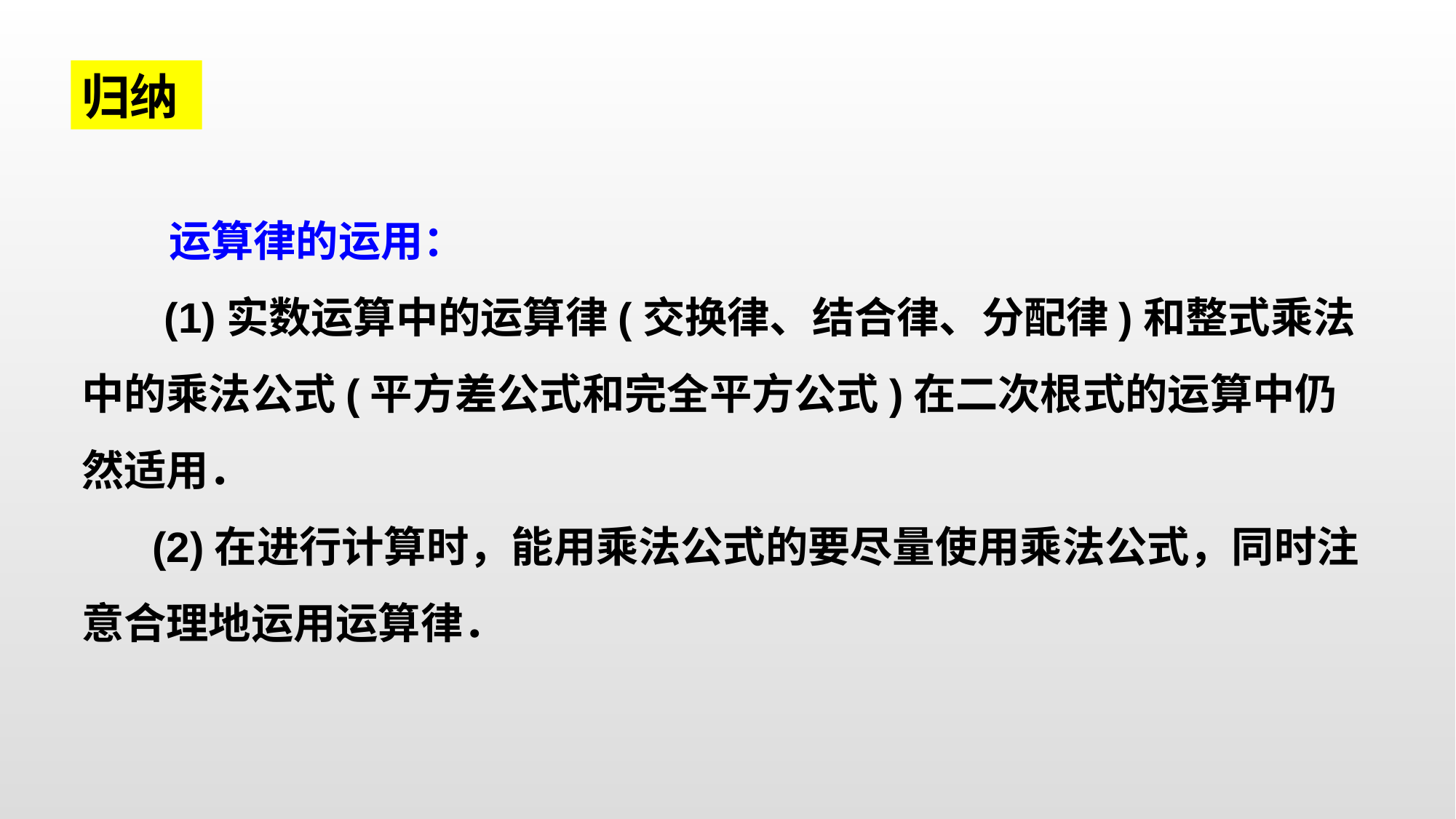

归纳
        运算律的运用：
       (1)实数运算中的运算律(交换律、结合律、分配律)和整式乘法中的乘法公式(平方差公式和完全平方公式)在二次根式的运算中仍然适用．
      (2)在进行计算时，能用乘法公式的要尽量使用乘法公式，同时注意合理地运用运算律．